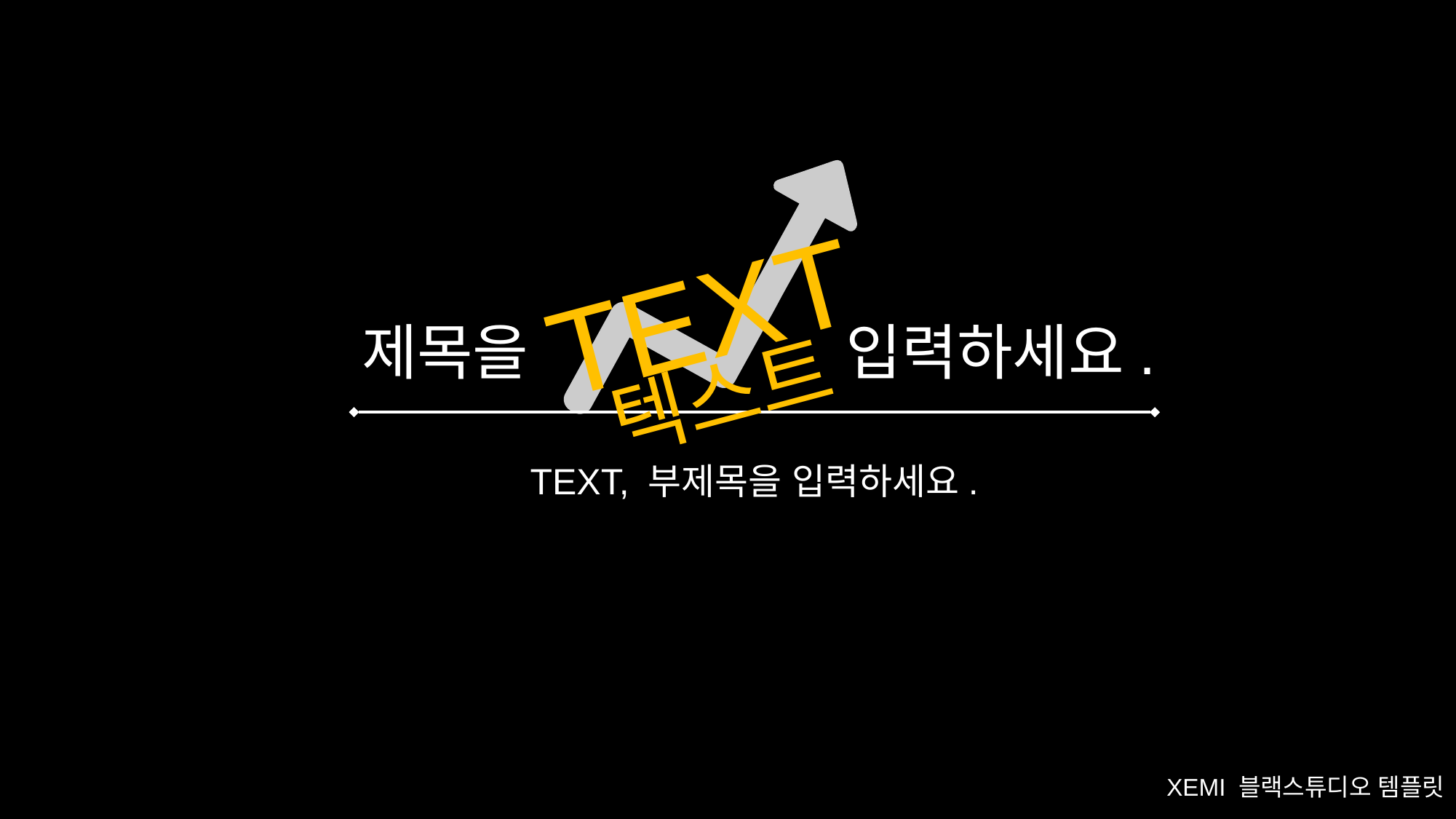

TEXT
텍스트
제목을
입력하세요.
TEXT, 부제목을 입력하세요.
XEMI 블랙스튜디오 템플릿